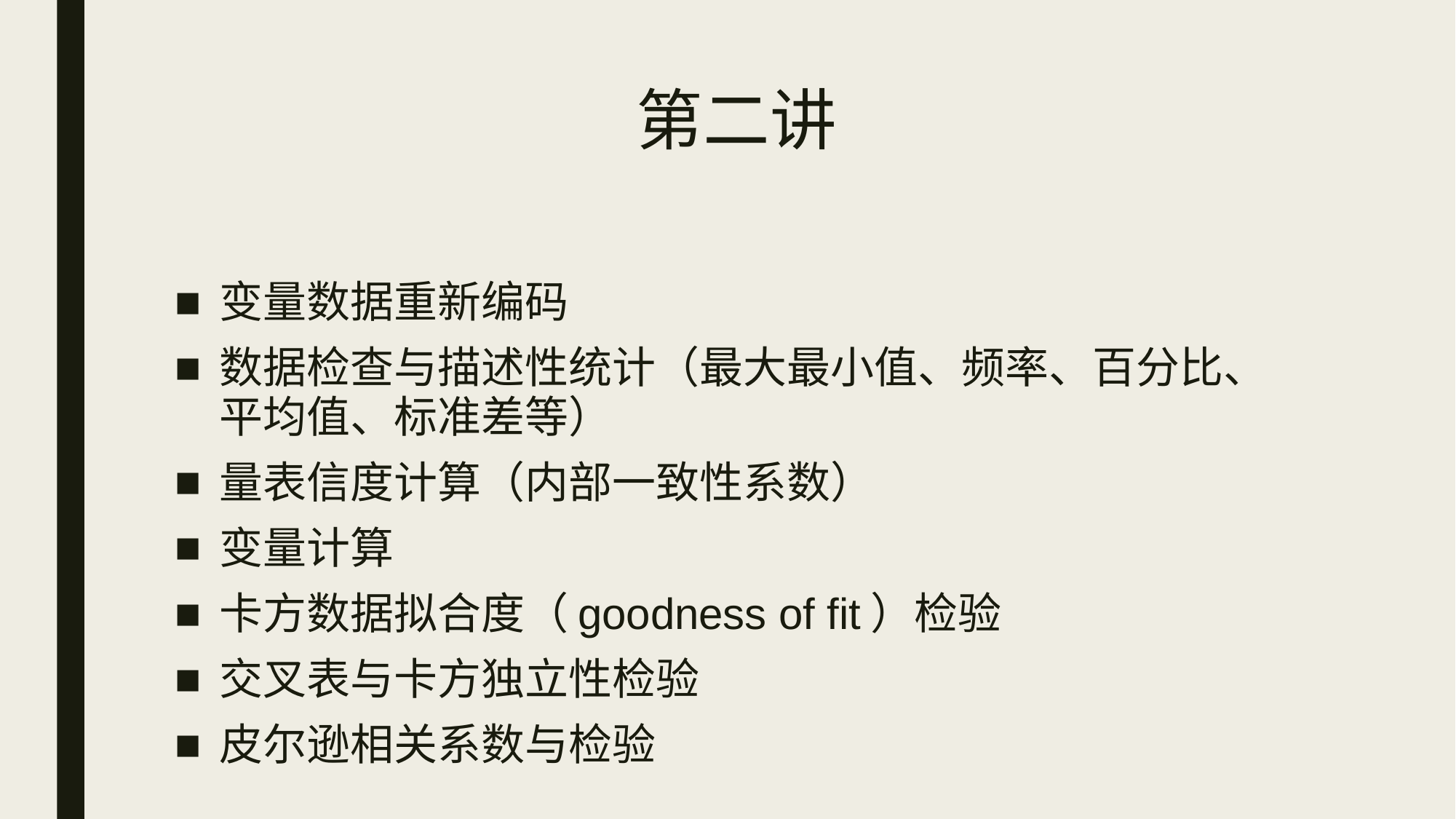

# 第二讲
变量数据重新编码
数据检查与描述性统计（最大最小值、频率、百分比、平均值、标准差等）
量表信度计算（内部一致性系数）
变量计算
卡方数据拟合度（goodness of fit）检验
交叉表与卡方独立性检验
皮尔逊相关系数与检验